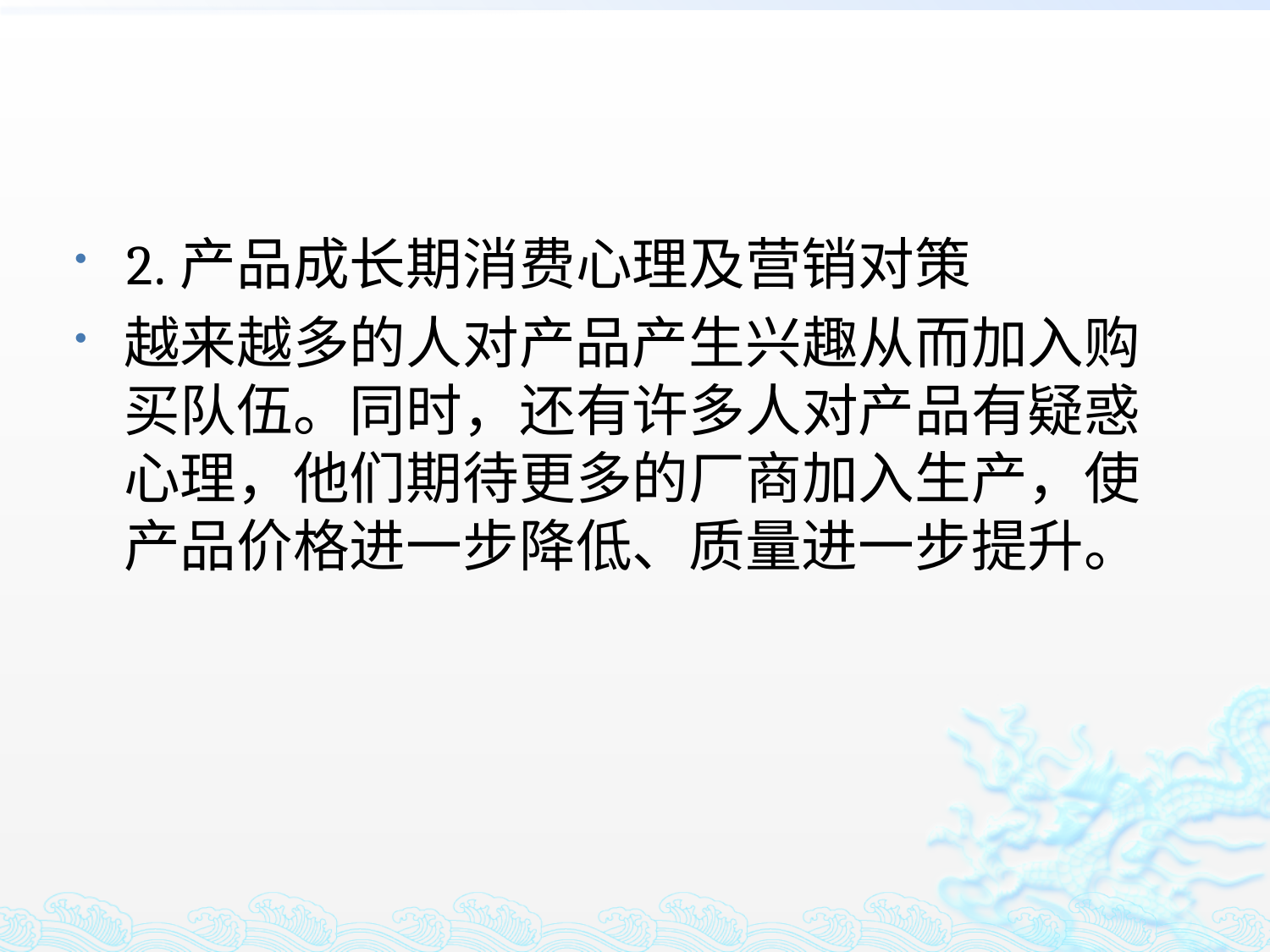

#
2.产品成长期消费心理及营销对策
越来越多的人对产品产生兴趣从而加入购买队伍。同时，还有许多人对产品有疑惑心理，他们期待更多的厂商加入生产，使产品价格进一步降低、质量进一步提升。